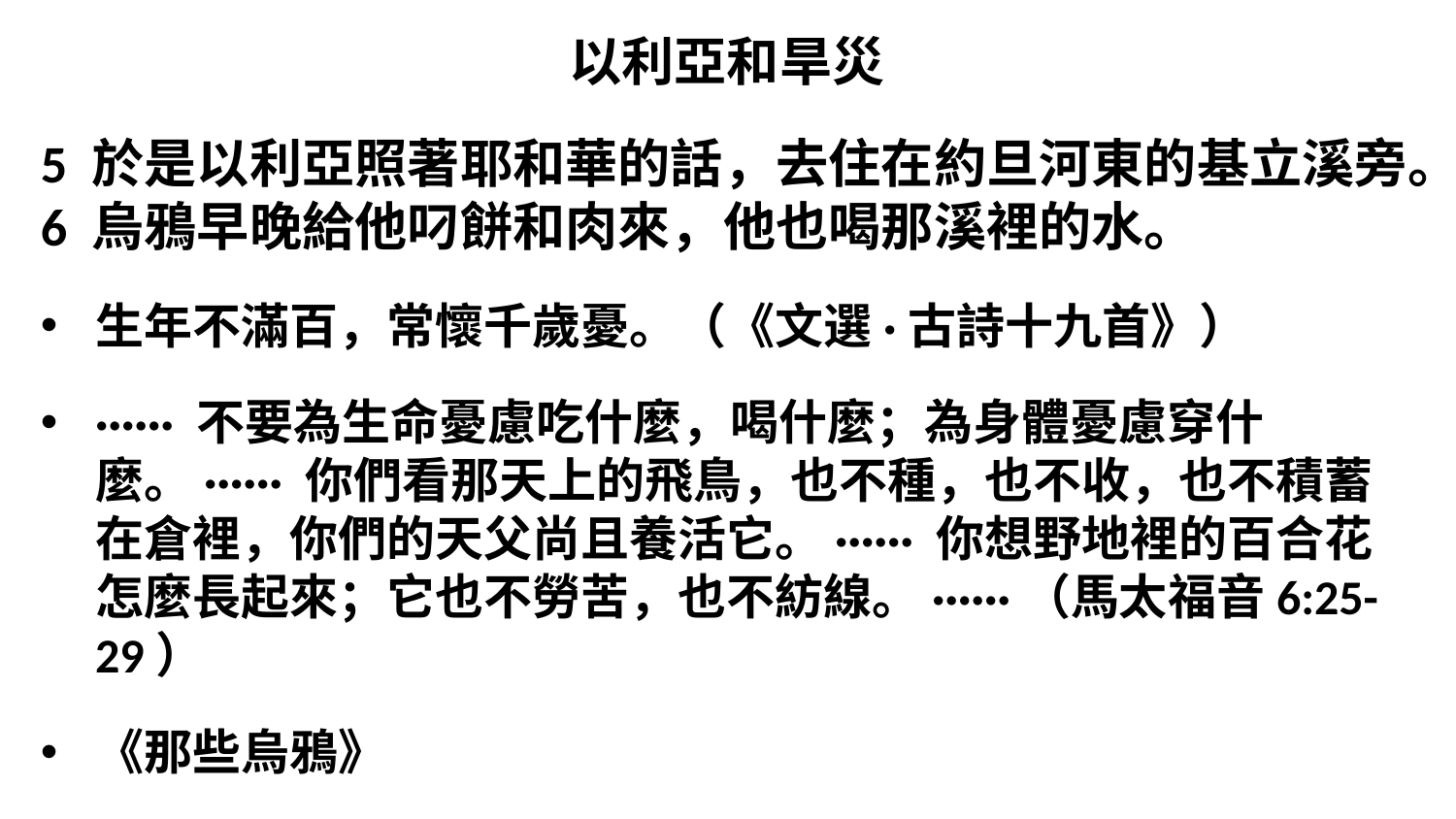

以利亞和旱災

5 於是以利亞照著耶和華的話，去住在約旦河東的基立溪旁。6 烏鴉早晚給他叼餅和肉來，他也喝那溪裡的水。

生年不滿百，常懷千歲憂。（《文選·古詩十九首》）

······ 不要為生命憂慮吃什麼，喝什麼；為身體憂慮穿什麼。······ 你們看那天上的飛鳥，也不種，也不收，也不積蓄在倉裡，你們的天父尚且養活它。······ 你想野地裡的百合花怎麼長起來；它也不勞苦，也不紡線。······（馬太福音6:25-29）

《那些烏鴉》